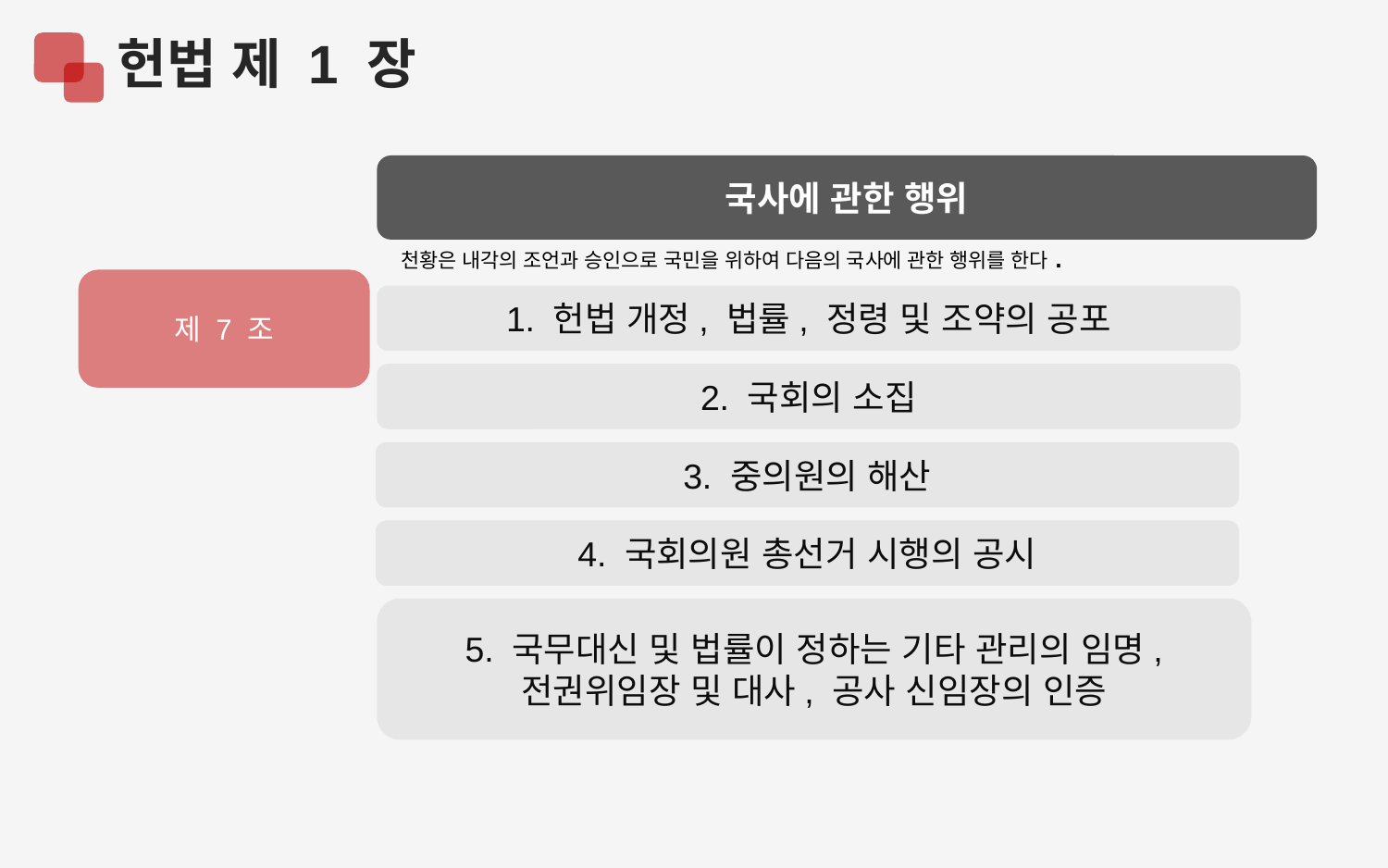

헌법 제 1 장

국사에 관한 행위
 천황은 내각의 조언과 승인으로 국민을 위하여 다음의 국사에 관한 행위를 한다.
제 7 조
1. 헌법 개정, 법률, 정령 및 조약의 공포
2. 국회의 소집
3. 중의원의 해산
4. 국회의원 총선거 시행의 공시
5. 국무대신 및 법률이 정하는 기타 관리의 임명, 전권위임장 및 대사, 공사 신임장의 인증